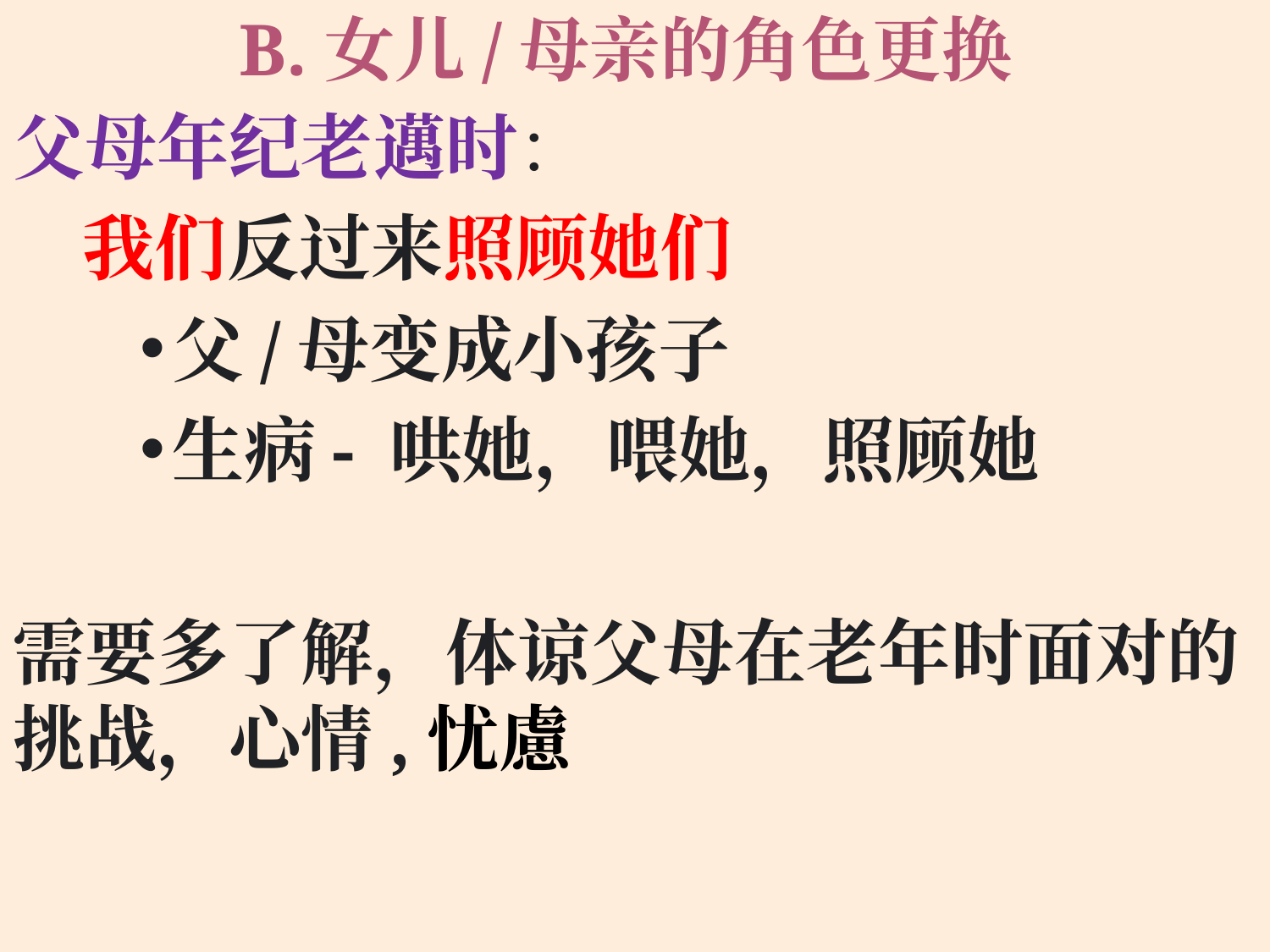

# B.女儿/母亲的角色更换
父母年纪老邁时：
   我们反过来照顾她们
父/母变成小孩子
生病- 哄她，喂她，照顾她

需要多了解，体谅父母在老年时面对的挑战，心情,忧慮